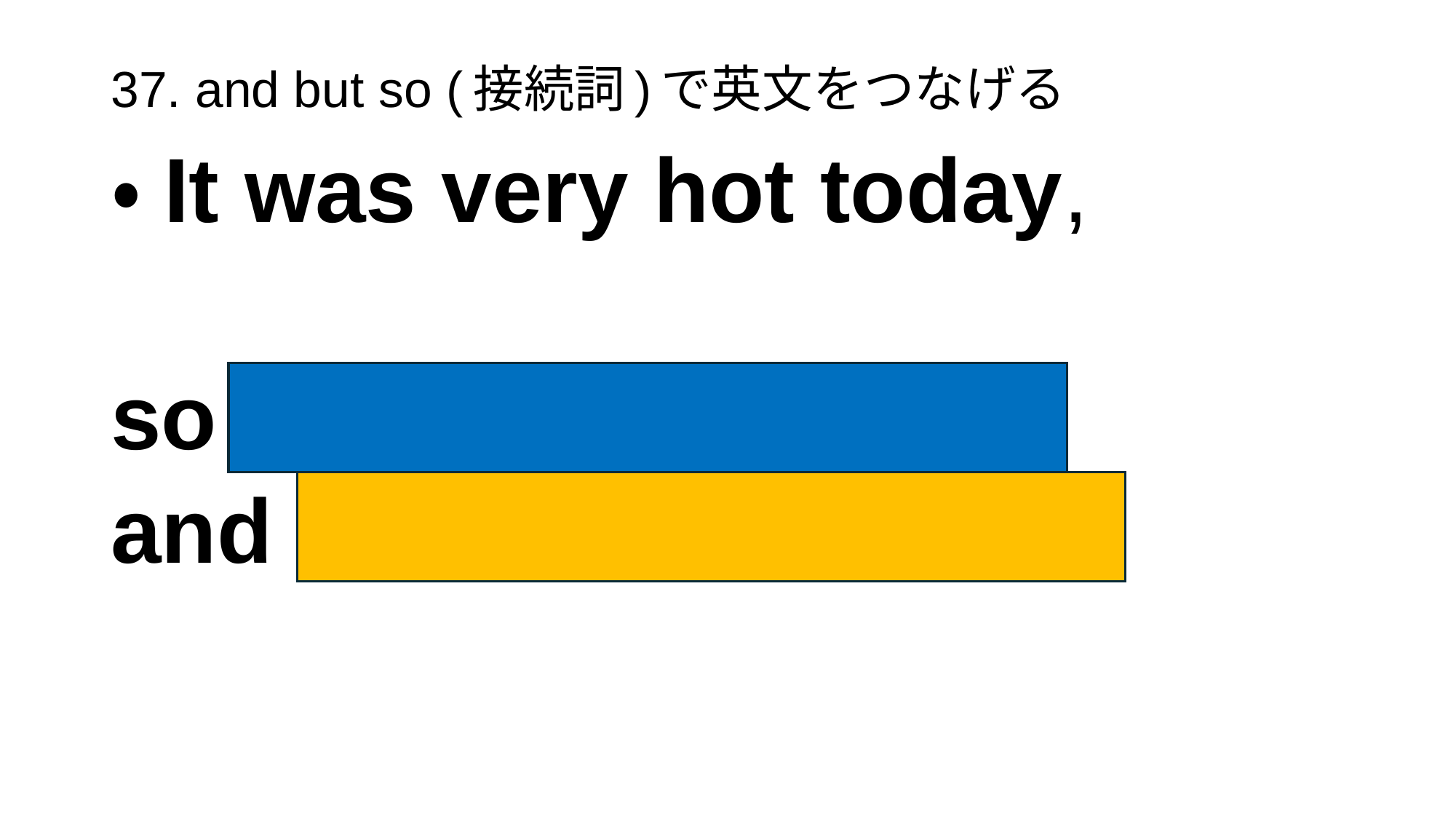

# 37. and but so (接続詞)で英文をつなげる
・It was very hot today,

so I went to the beach,
and (I) swam in the sea.